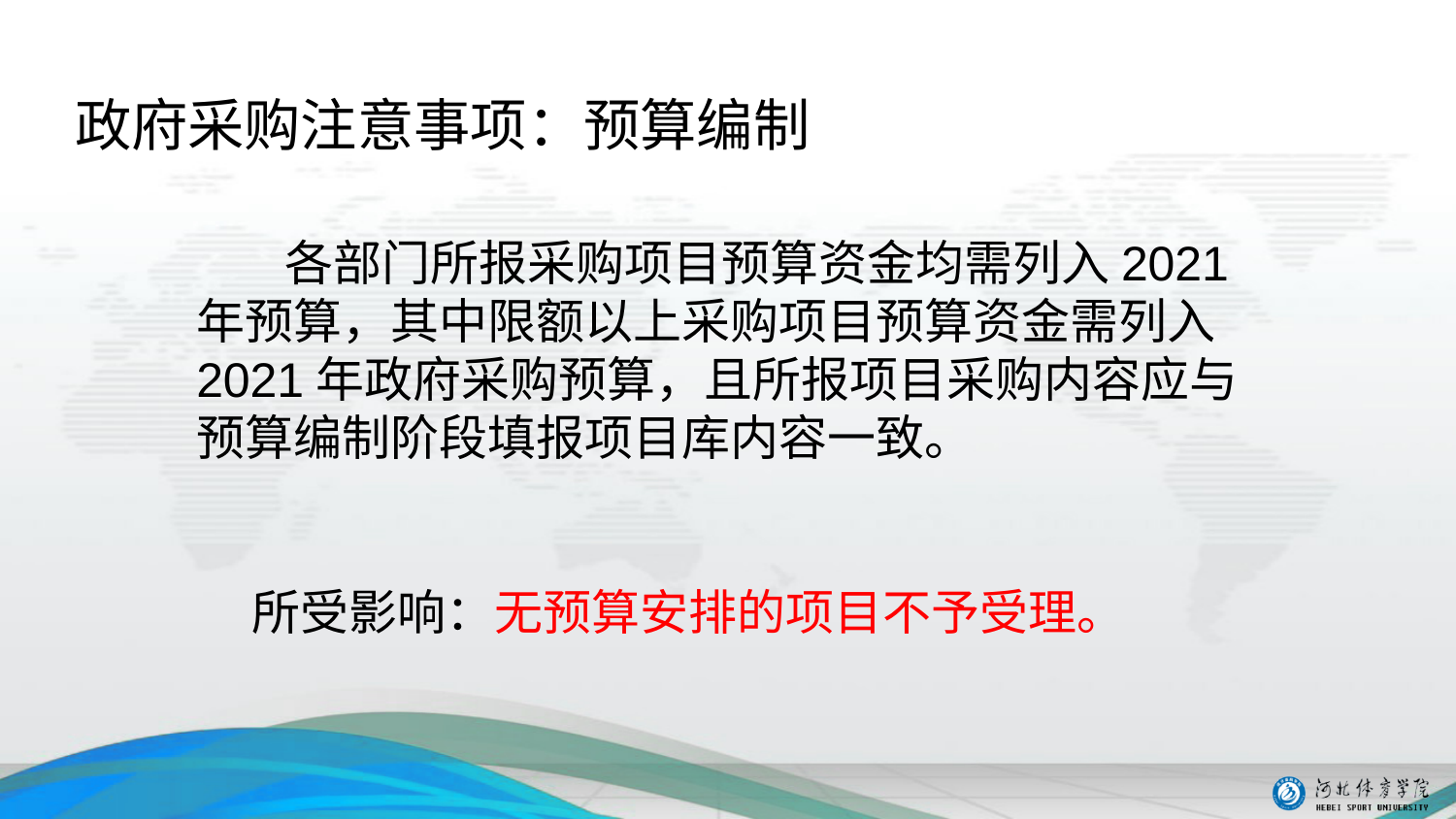

政府采购注意事项：预算编制

       各部门所报采购项目预算资金均需列入2021年预算，其中限额以上采购项目预算资金需列入2021年政府采购预算，且所报项目采购内容应与预算编制阶段填报项目库内容一致。

    所受影响：无预算安排的项目不予受理。